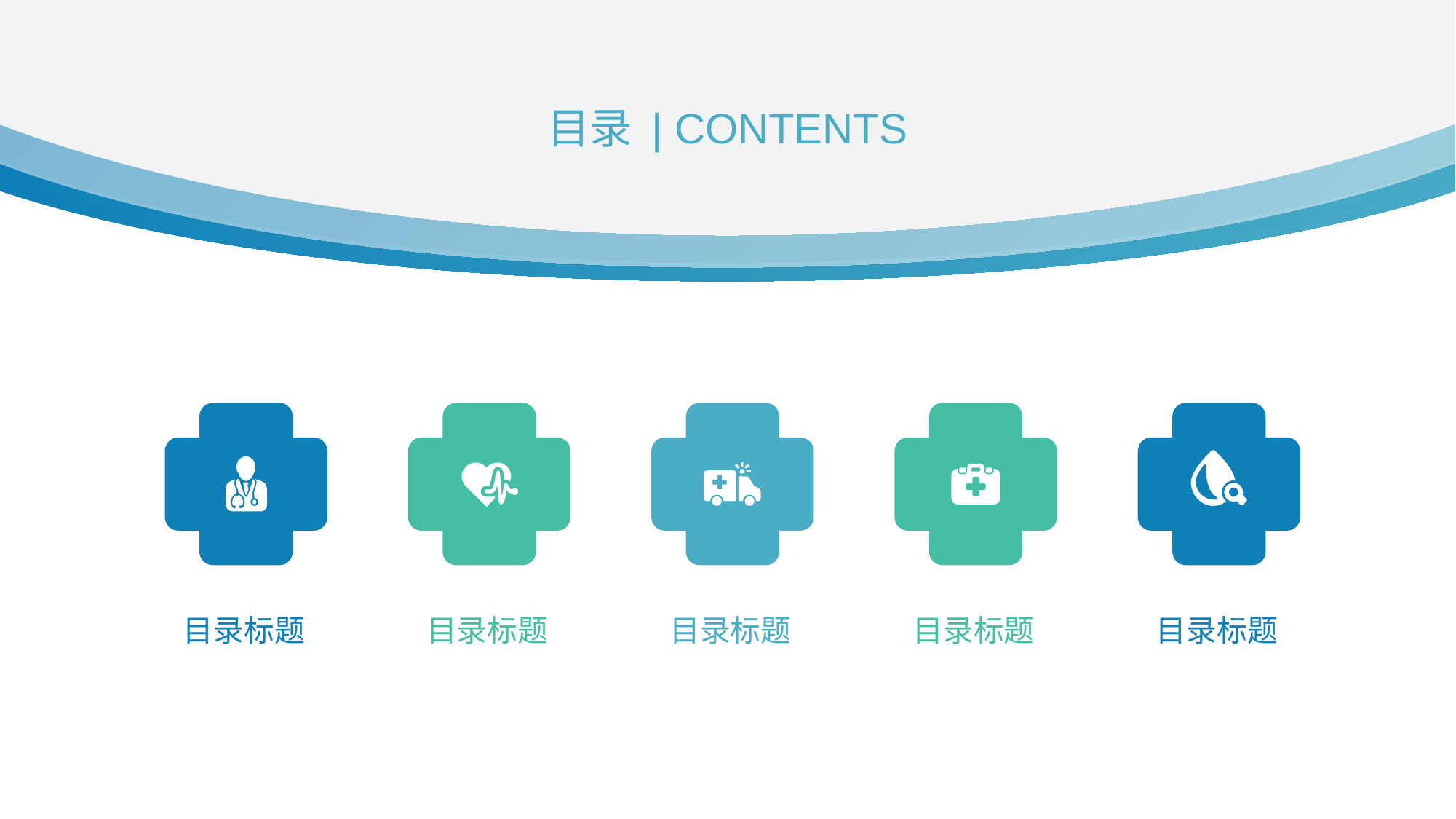

目录 | CONTENTS

目录标题
目录标题
目录标题
目录标题
目录标题